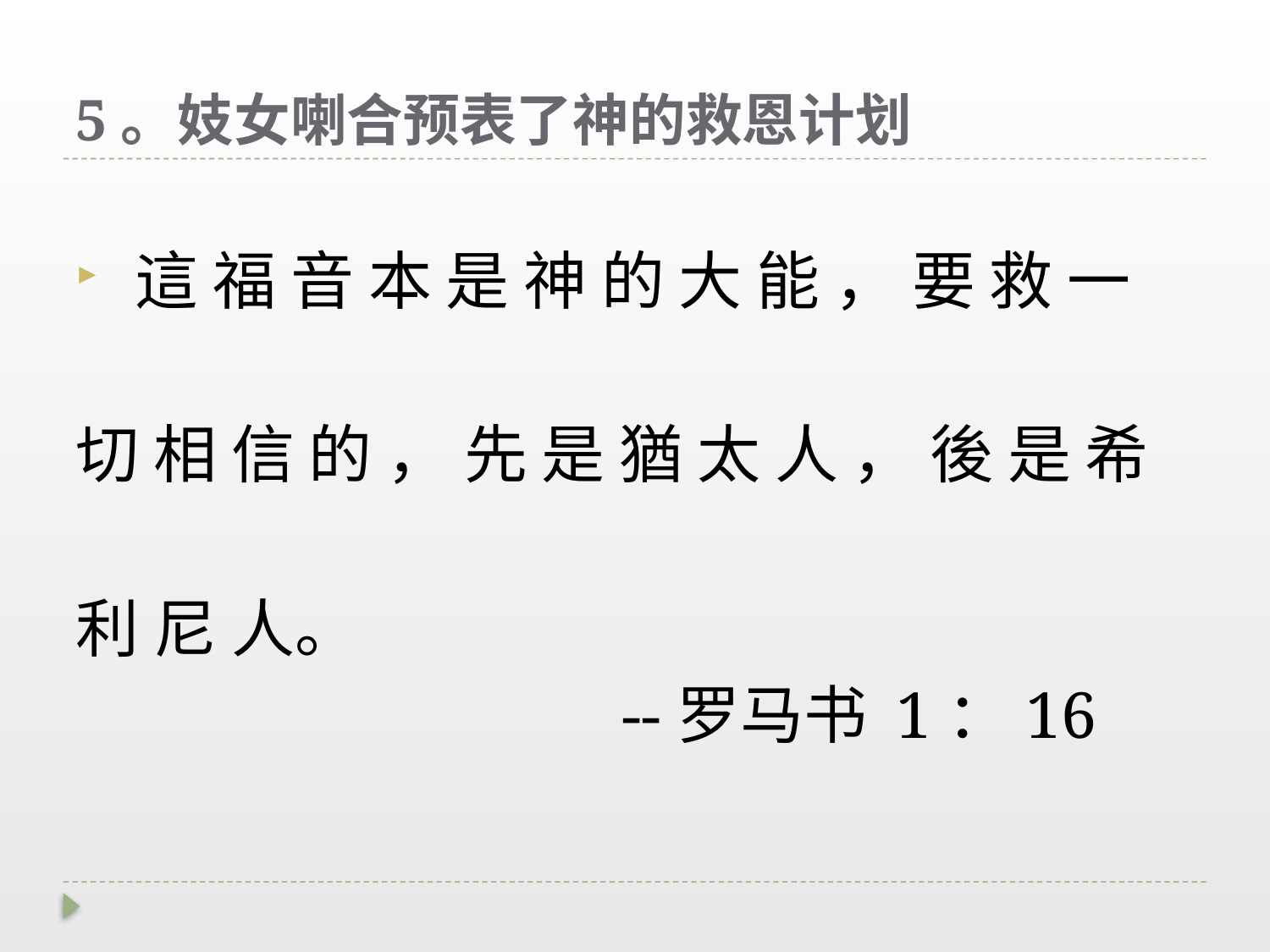

# 5。妓女喇合预表了神的救恩计划

 這 福 音 本 是 神 的 大 能 ， 要 救 一

切 相 信 的 ， 先 是 猶 太 人 ， 後 是 希

利 尼 人。
					--罗马书 1：16